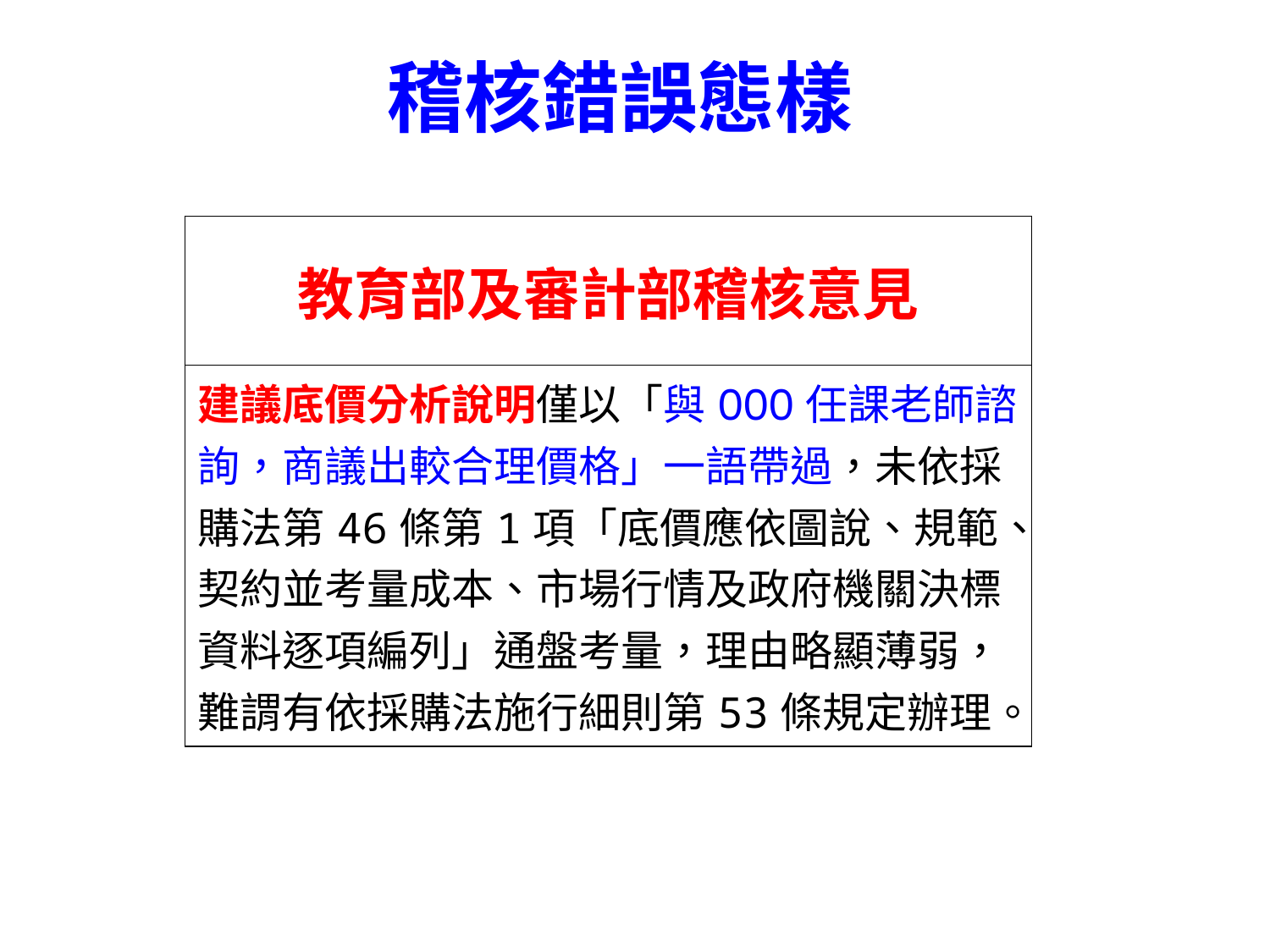

# 稽核錯誤態樣
| 教育部及審計部稽核意見 |
| --- |
| 建議底價分析說明僅以「與OOO任課老師諮詢，商議出較合理價格」一語帶過，未依採購法第46條第1項「底價應依圖說、規範、契約並考量成本、市場行情及政府機關決標資料逐項編列」通盤考量，理由略顯薄弱，難謂有依採購法施行細則第53條規定辦理。 |